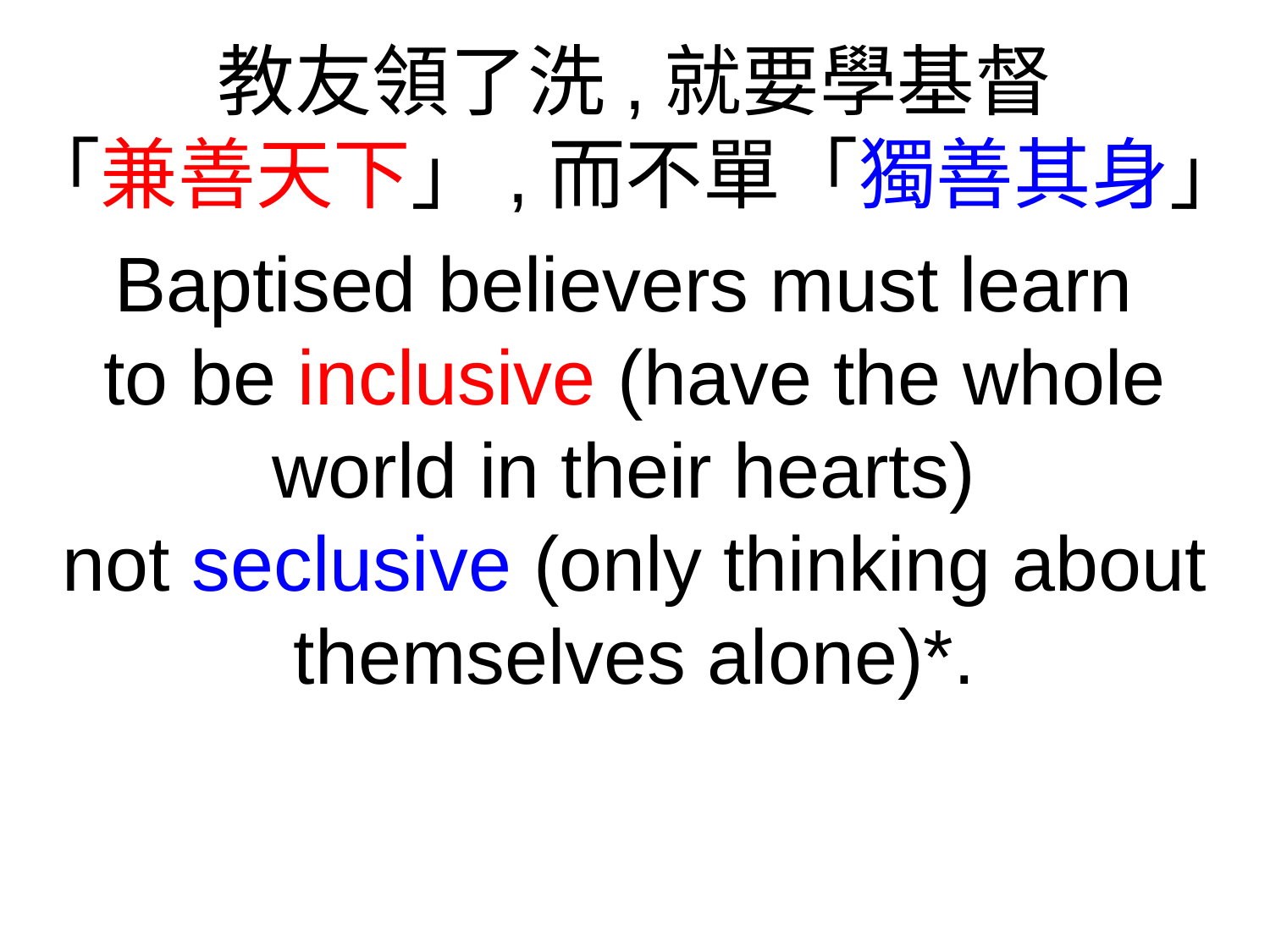

教友領了洗,就要學基督
「兼善天下」,而不單「獨善其身」
Baptised believers must learn
to be inclusive (have the whole world in their hearts)
not seclusive (only thinking about themselves alone)*.